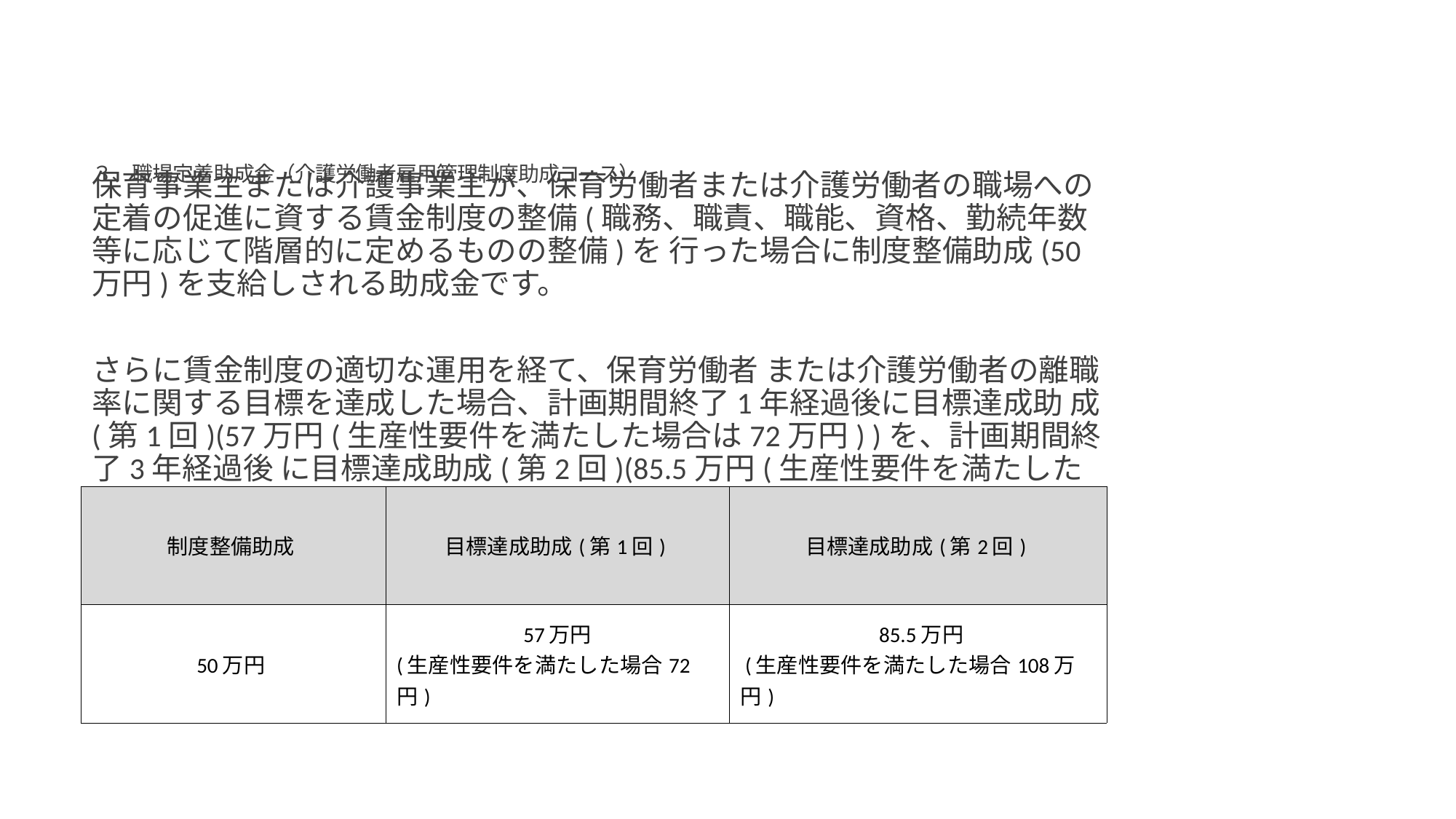

# ３、職場定着助成金（介護労働者雇用管理制度助成コース）
保育事業主または介護事業主が、保育労働者または介護労働者の職場への定着の促進に資する賃金制度の整備(職務、職責、職能、資格、勤続年数等に応じて階層的に定めるものの整備)を 行った場合に制度整備助成(50万円)を支給しされる助成金です。
さらに賃金制度の適切な運用を経て、保育労働者 または介護労働者の離職率に関する目標を達成した場合、計画期間終了1年経過後に目標達成助 成(第1回)(57万円(生産性要件を満たした場合は72万円) )を、計画期間終了3年経過後 に目標達成助成(第2回)(85.5万円(生産性要件を満たした場合は108万円) )を支給されます。

| 制度整備助成 | 目標達成助成(第1回) | 目標達成助成(第2回) |
| --- | --- | --- |
| 50万円 | 57万円 (生産性要件を満たした場合72円) | 85.5万円 (生産性要件を満たした場合108万円) |